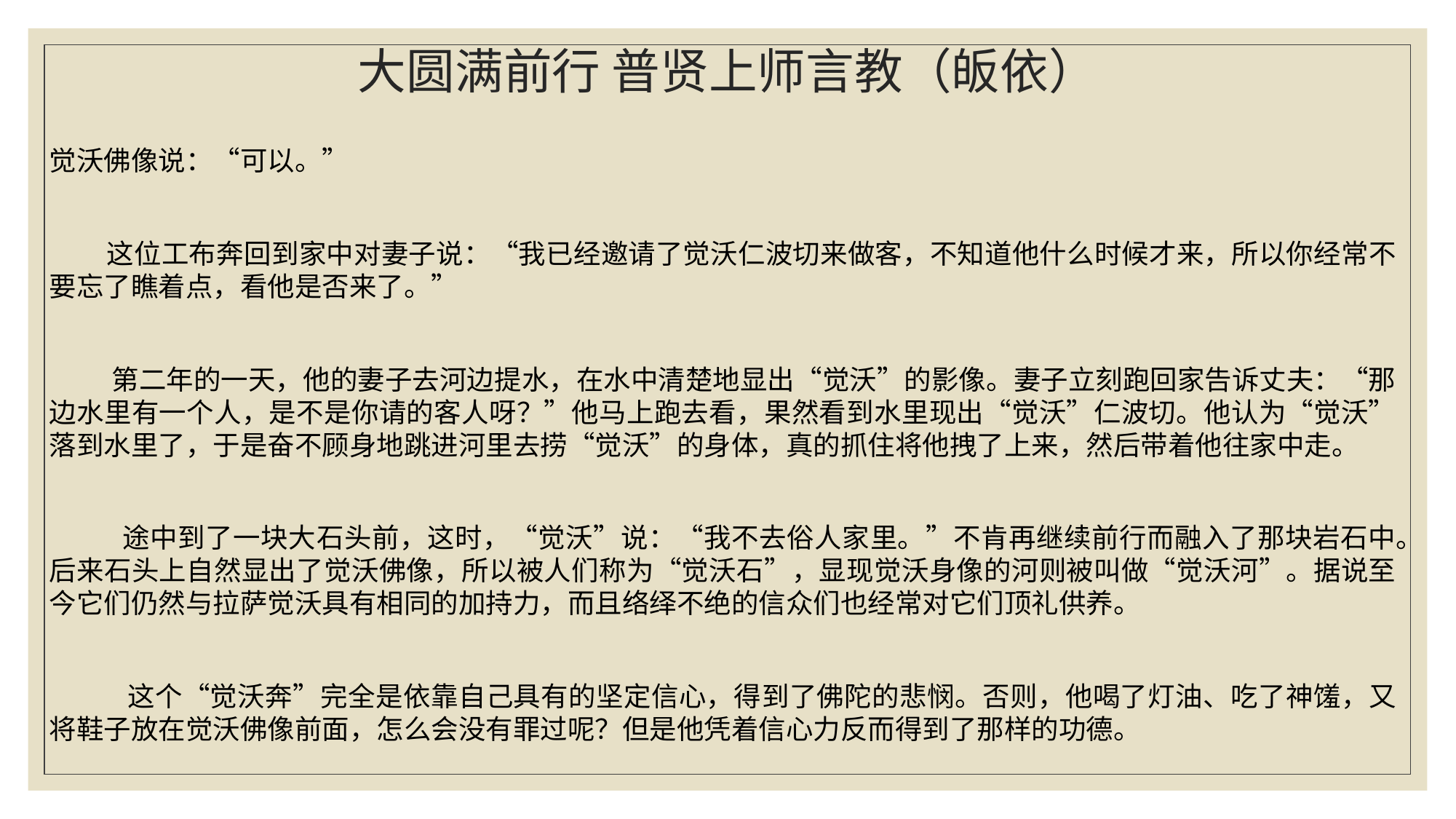

# 大圆满前行 普贤上师言教（皈依）
觉沃佛像说：“可以。”

        这位工布奔回到家中对妻子说：“我已经邀请了觉沃仁波切来做客，不知道他什么时候才来，所以你经常不要忘了瞧着点，看他是否来了。”

         第二年的一天，他的妻子去河边提水，在水中清楚地显出“觉沃”的影像。妻子立刻跑回家告诉丈夫：“那边水里有一个人，是不是你请的客人呀？”他马上跑去看，果然看到水里现出“觉沃”仁波切。他认为“觉沃”落到水里了，于是奋不顾身地跳进河里去捞“觉沃”的身体，真的抓住将他拽了上来，然后带着他往家中走。

          途中到了一块大石头前，这时，“觉沃”说：“我不去俗人家里。”不肯再继续前行而融入了那块岩石中。后来石头上自然显出了觉沃佛像，所以被人们称为“觉沃石”，显现觉沃身像的河则被叫做“觉沃河”。据说至今它们仍然与拉萨觉沃具有相同的加持力，而且络绎不绝的信众们也经常对它们顶礼供养。

           这个“觉沃奔”完全是依靠自己具有的坚定信心，得到了佛陀的悲悯。否则，他喝了灯油、吃了神馐，又将鞋子放在觉沃佛像前面，怎么会没有罪过呢？但是他凭着信心力反而得到了那样的功德。